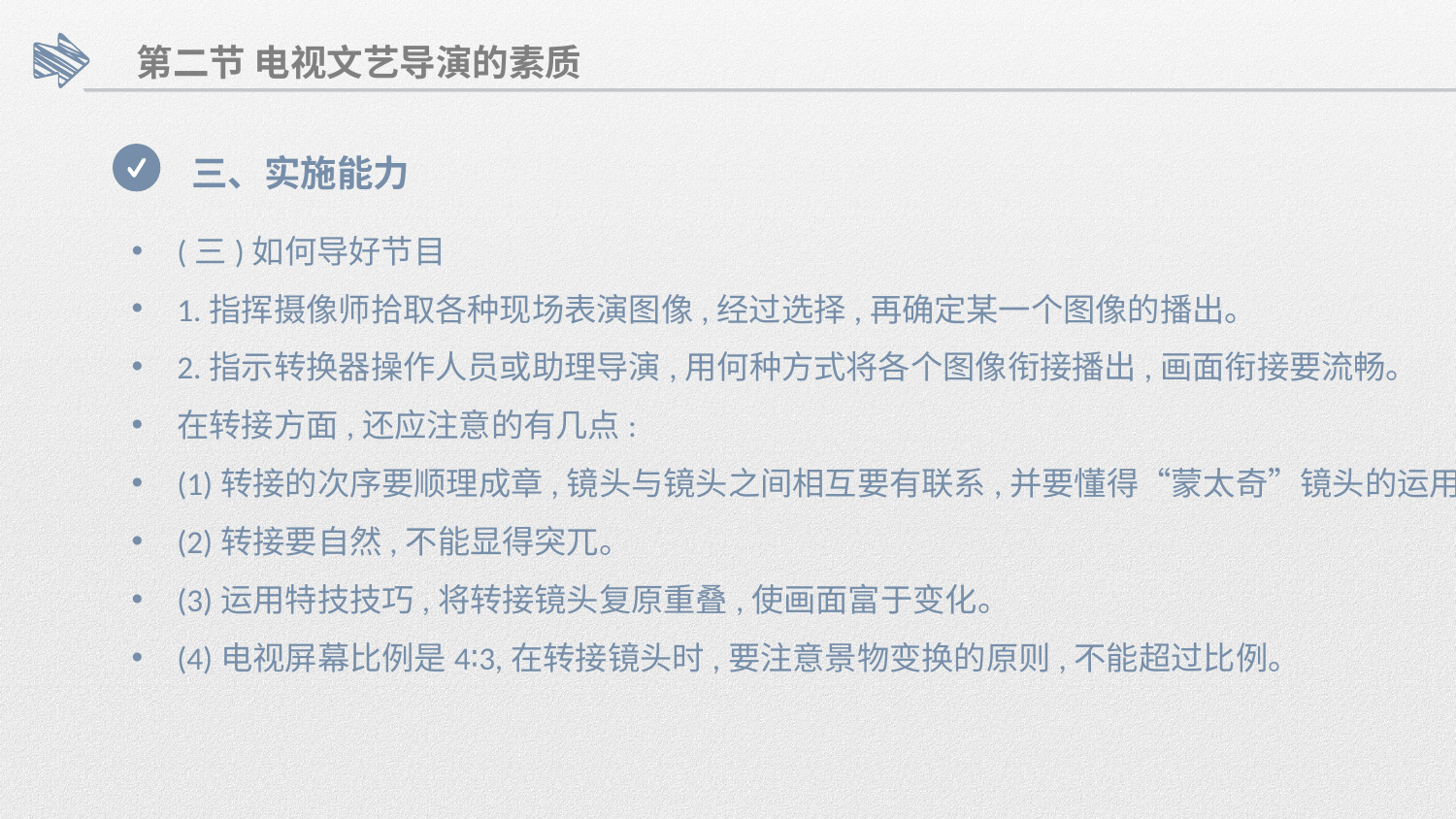

第二节 电视文艺导演的素质
三、实施能力

(三)如何导好节目
1.指挥摄像师拾取各种现场表演图像,经过选择,再确定某一个图像的播出。
2.指示转换器操作人员或助理导演,用何种方式将各个图像衔接播出,画面衔接要流畅。
在转接方面,还应注意的有几点:
(1)转接的次序要顺理成章,镜头与镜头之间相互要有联系,并要懂得“蒙太奇”镜头的运用。
(2)转接要自然,不能显得突兀。
(3)运用特技技巧,将转接镜头复原重叠,使画面富于变化。
(4)电视屏幕比例是4∶3,在转接镜头时,要注意景物变换的原则,不能超过比例。